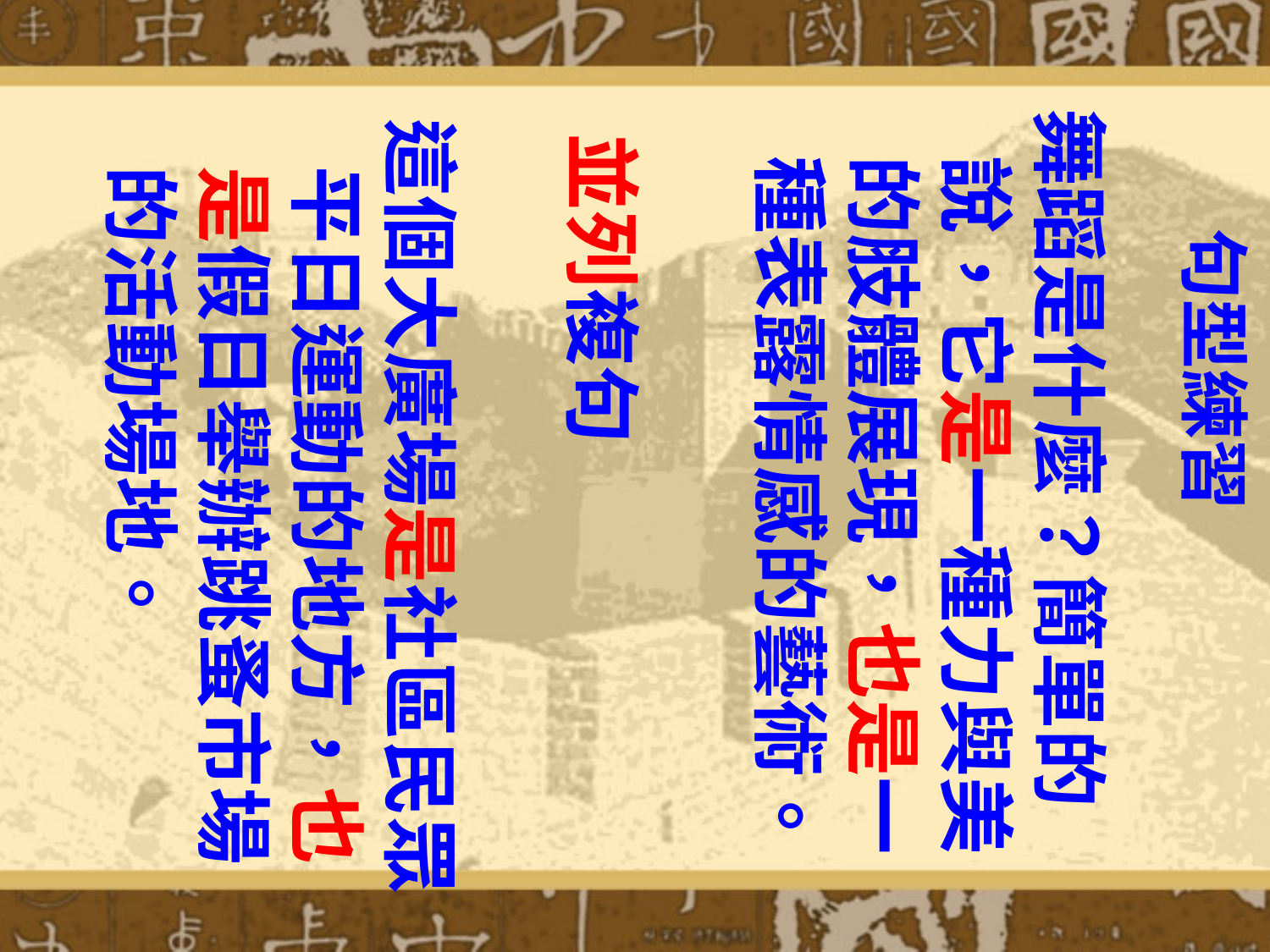

舞蹈是什麼？簡單的說，它是一種力與美的肢體展現，也是一種表露情感的藝術。
這個大廣場是社區民眾平日運動的地方，也是假日舉辦跳蚤市場的活動場地。
並列複句
句型練習